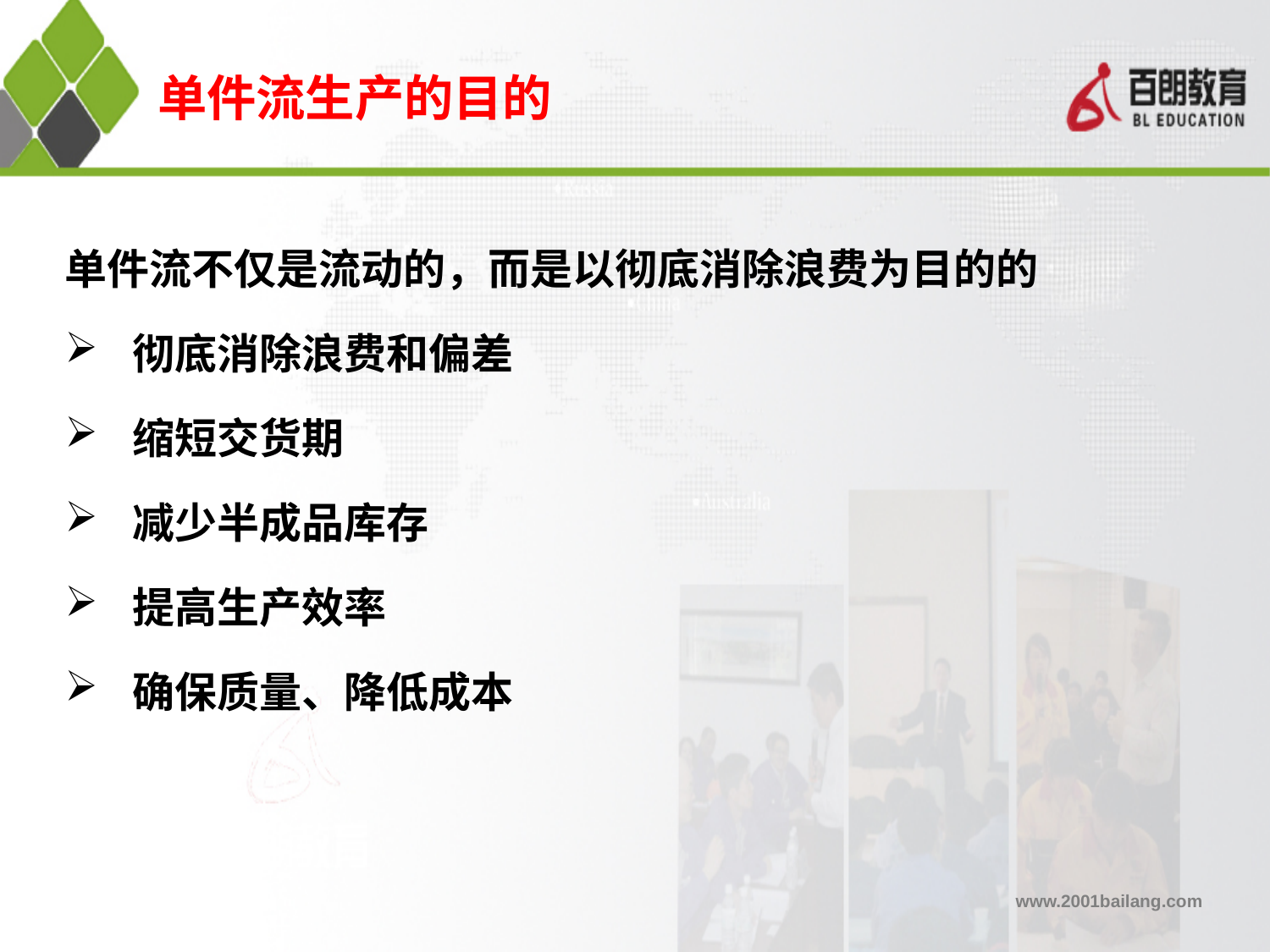

# 单件流生产的目的
单件流不仅是流动的，而是以彻底消除浪费为目的的
 彻底消除浪费和偏差
 缩短交货期
 减少半成品库存
 提高生产效率
 确保质量、降低成本